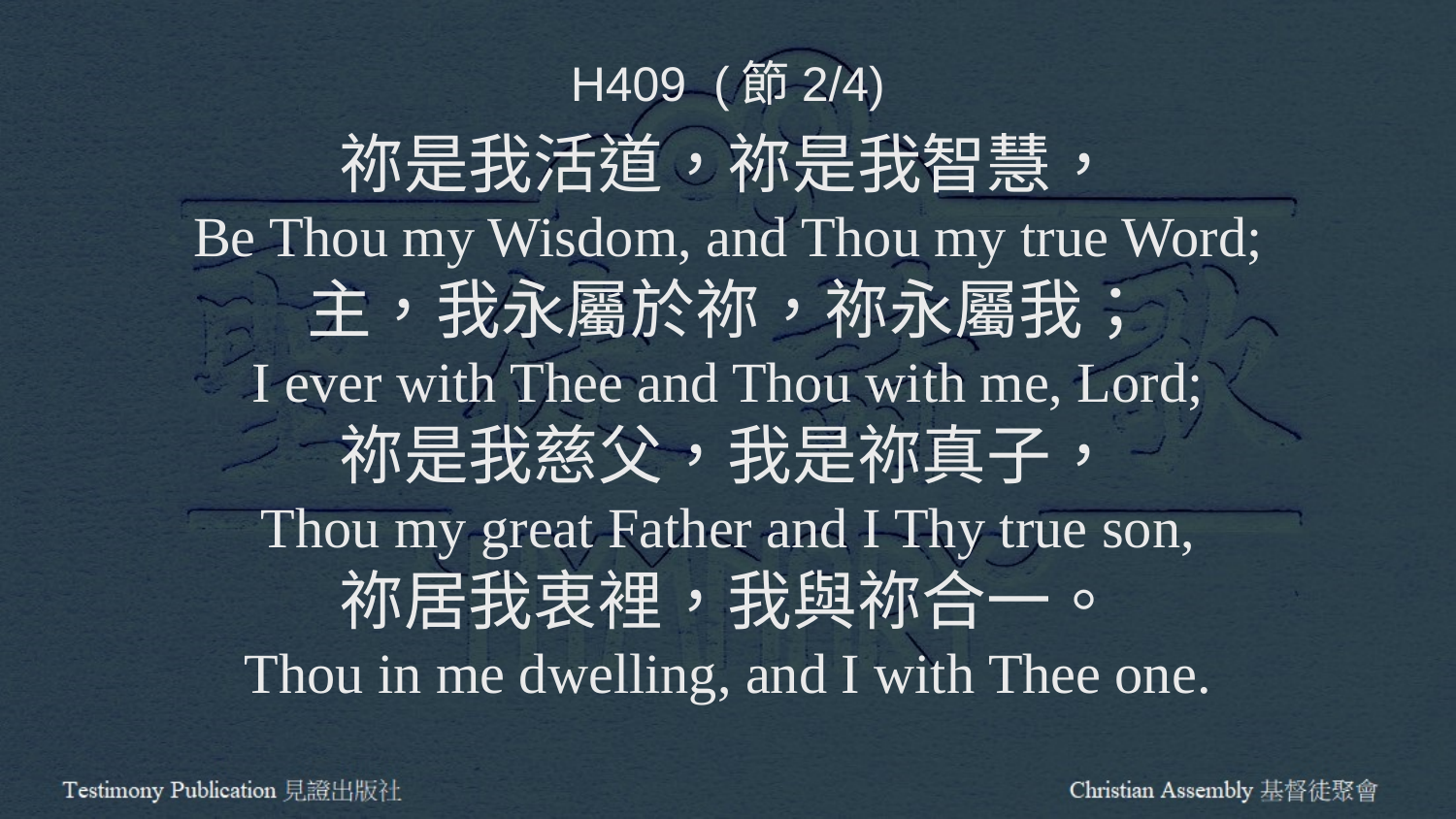

H409  (節2/4)
祢是我活道，祢是我智慧，
Be Thou my Wisdom, and Thou my true Word;
主，我永屬於祢，祢永屬我；
I ever with Thee and Thou with me, Lord;
祢是我慈父，我是祢真子，
Thou my great Father and I Thy true son,
祢居我衷裡，我與祢合一。
Thou in me dwelling, and I with Thee one.